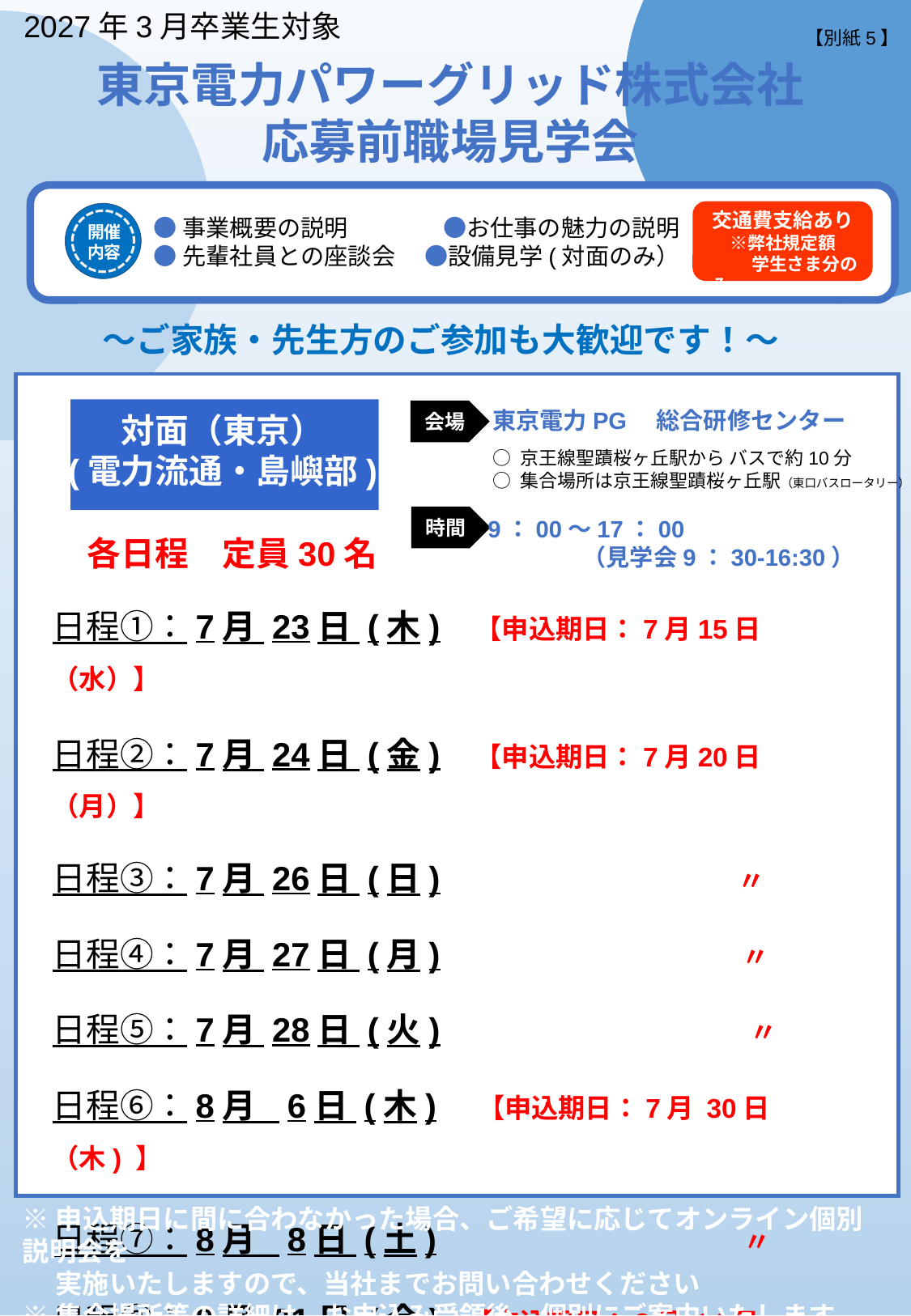

2027年3月卒業生対象

【別紙5】
東京電力パワーグリッド株式会社
応募前職場見学会

交通費支給あり
　※弊社規定額
　　 学生さま分のみ

開催
内容
●事業概要の説明　　　　●お仕事の魅力の説明
●先輩社員との座談会　 ●設備見学(対面のみ）
～ご家族・先生方のご参加も大歓迎です！～

対面（東京）
(電力流通・島嶼部)
東京電力PG　総合研修センター
○ 京王線聖蹟桜ヶ丘駅から バスで約10分
○ 集合場所は京王線聖蹟桜ヶ丘駅（東口バスロータリー）
会場
時間
9：00～17：00
　　　　（見学会9：30-16:30）
各日程　定員30名
日程①：7月 23日 (木)　【申込期日：7月15日（水）】

日程②：7月 24日 (金)　【申込期日：7月20日（月）】

日程③：7月 26日 (日) 　　　　　　　　　　   〃

日程④：7月 27日 (月)　　　　　　　　　　   〃

日程⑤：7月 28日 (火)　 　　　　　　　　　　〃

日程⑥：8月   6日 (木)　 【申込期日：7月 30日（木) 】

日程⑦：8月   8日 (土) 　　　　　　　　　　〃
日程⑧：8月 21日 (金)  【申込期日：8月 14日（金) 】
※申込期日に間に合わなかった場合、ご希望に応じてオンライン個別説明会を
　 実施いたしますので、当社までお問い合わせください
※集合場所等の詳細は、お申込み受領後、個別にご案内いたします